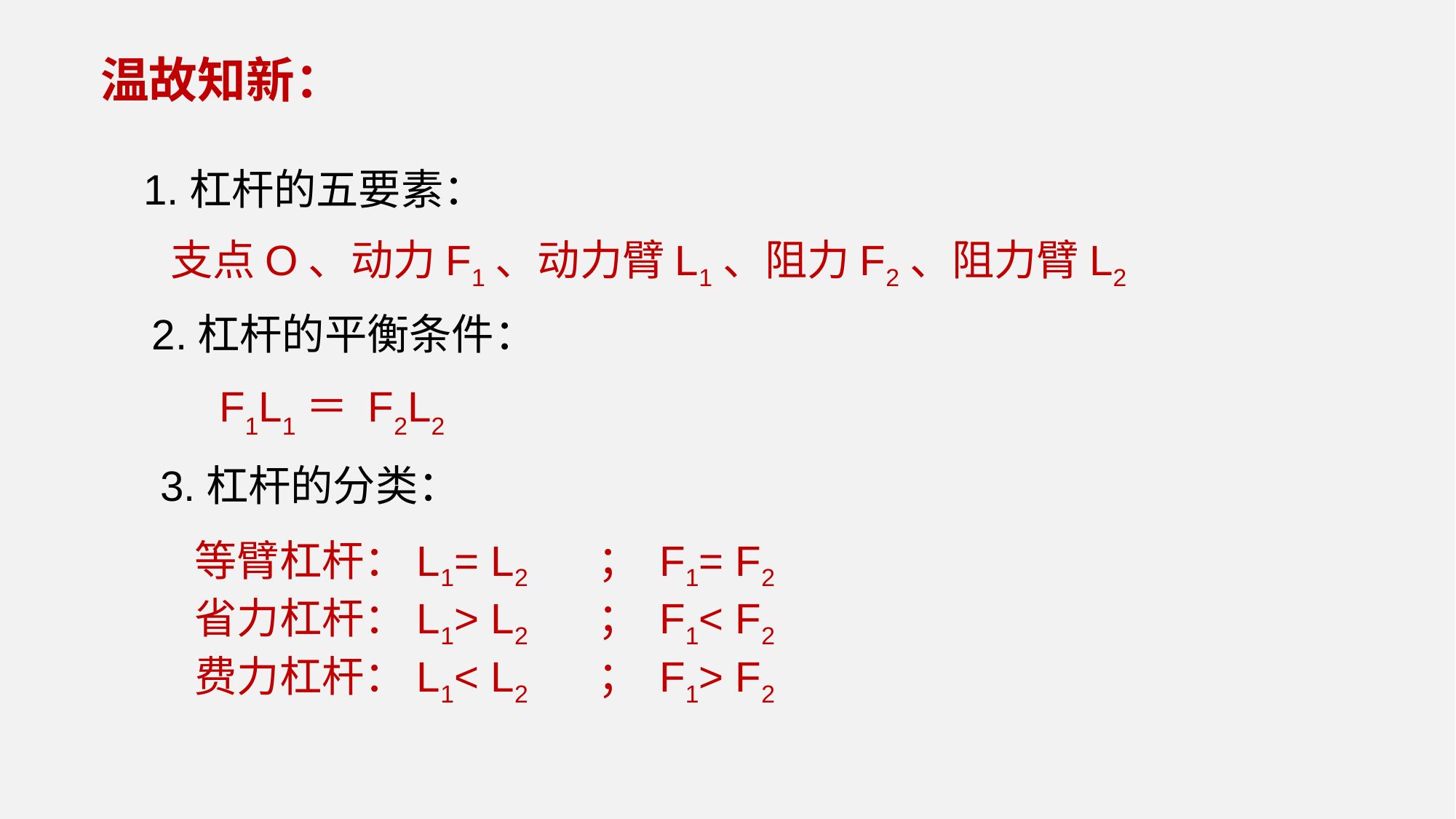

温故知新：
1.杠杆的五要素：
支点O、动力F1、动力臂L1、阻力F2、阻力臂L2
2.杠杆的平衡条件：
F1L1＝ F2L2
3.杠杆的分类：
等臂杠杆：L1= L2     ； F1= F2
省力杠杆：L1> L2     ； F1< F2
费力杠杆：L1< L2     ； F1> F2